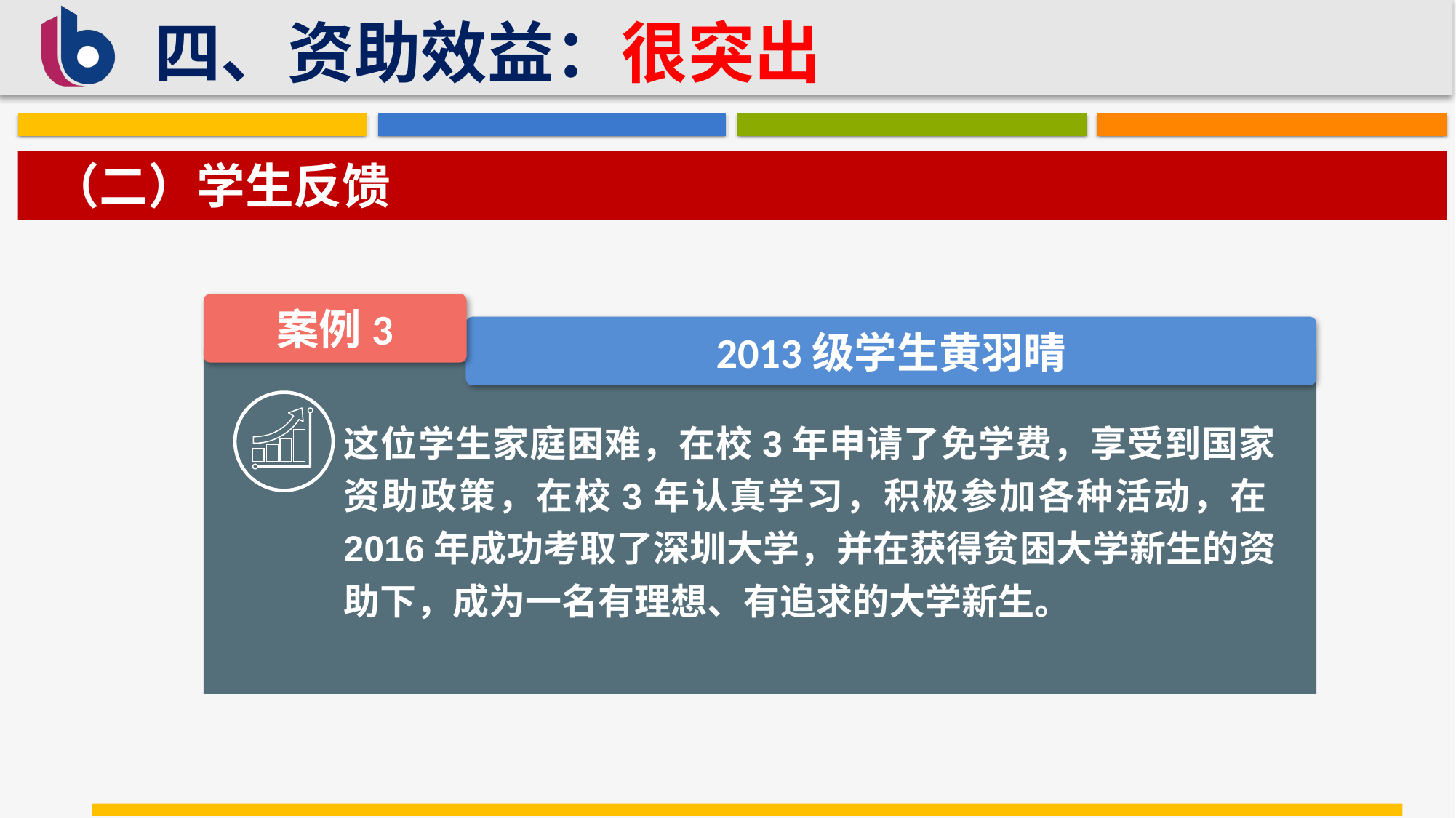

四、资助效益：很突出
（二）学生反馈

案例3
2013级学生黄羽晴

这位学生家庭困难，在校3年申请了免学费，享受到国家资助政策，在校3年认真学习，积极参加各种活动，在2016年成功考取了深圳大学，并在获得贫困大学新生的资助下，成为一名有理想、有追求的大学新生。